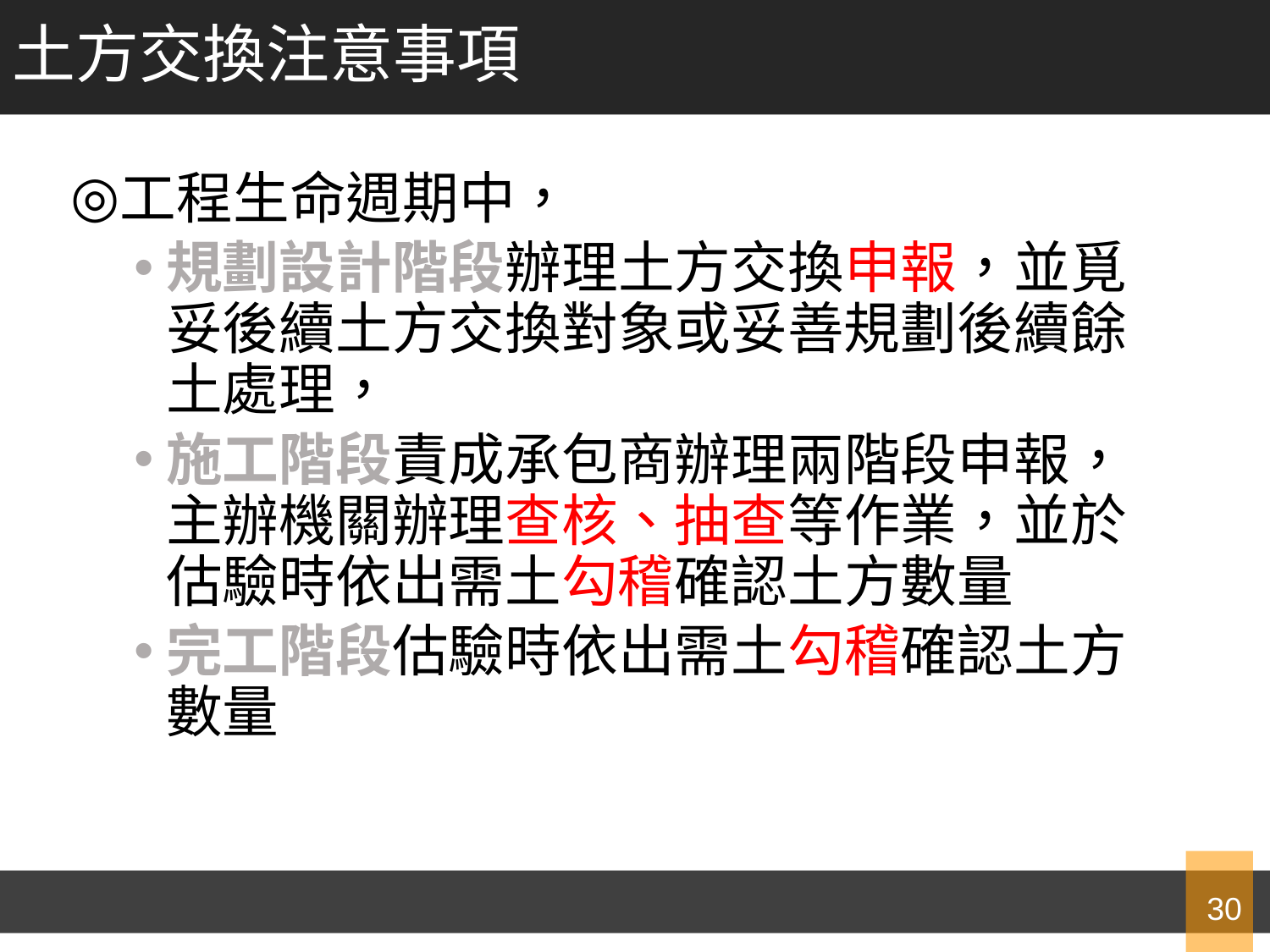

土方交換注意事項
工程生命週期中，
規劃設計階段辦理土方交換申報，並覓妥後續土方交換對象或妥善規劃後續餘土處理，
施工階段責成承包商辦理兩階段申報，主辦機關辦理查核、抽查等作業，並於估驗時依出需土勾稽確認土方數量
完工階段估驗時依出需土勾稽確認土方數量

30